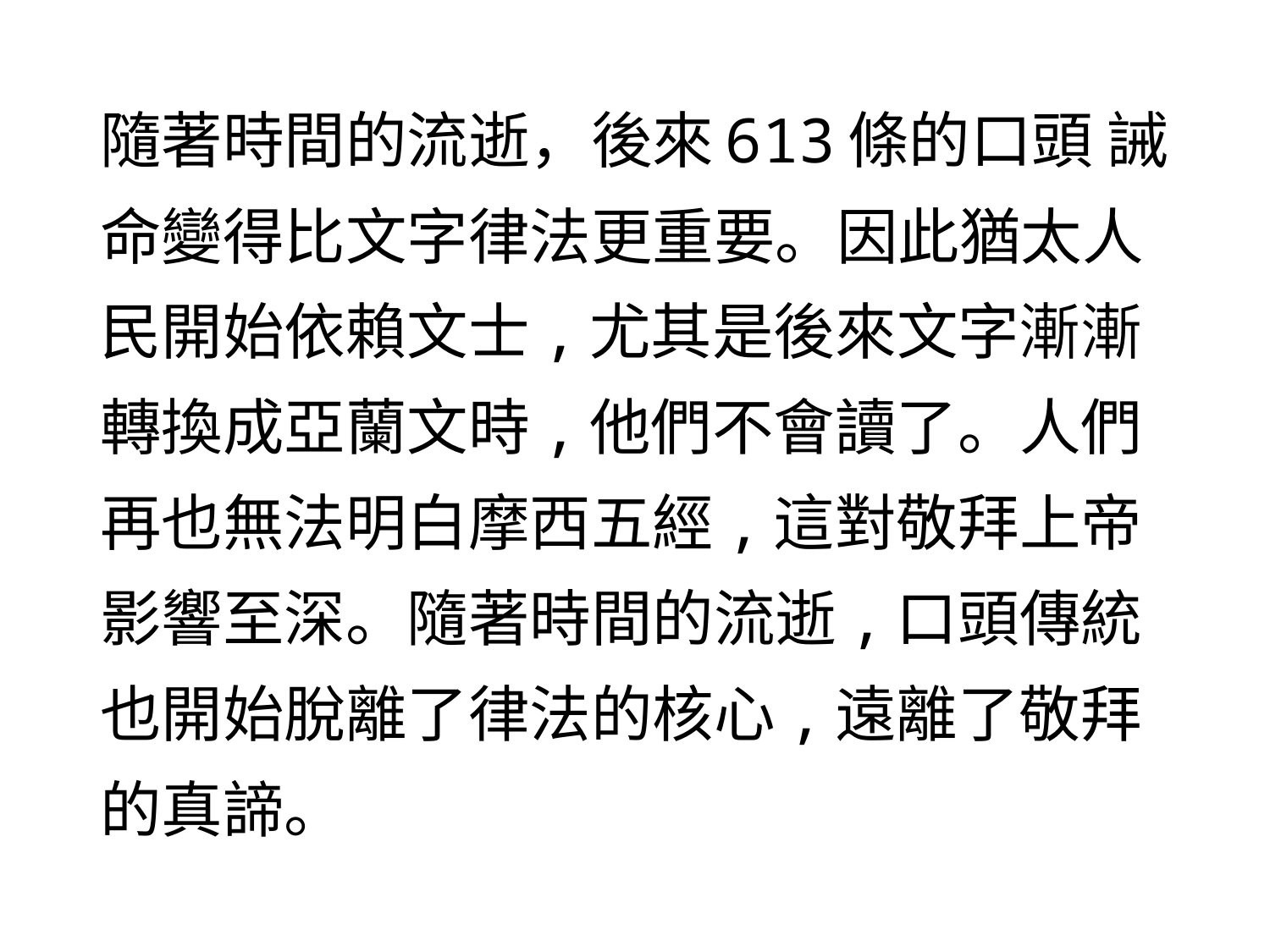

隨著時間的流逝，後來613條的口頭 誡命變得比文字律法更重要。因此猶太人民開始依賴文士,尤其是後來文字漸漸轉換成亞蘭文時,他們不會讀了。人們再也無法明白摩西五經,這對敬拜上帝影響至深。隨著時間的流逝,口頭傳統也開始脫離了律法的核心,遠離了敬拜的真諦。